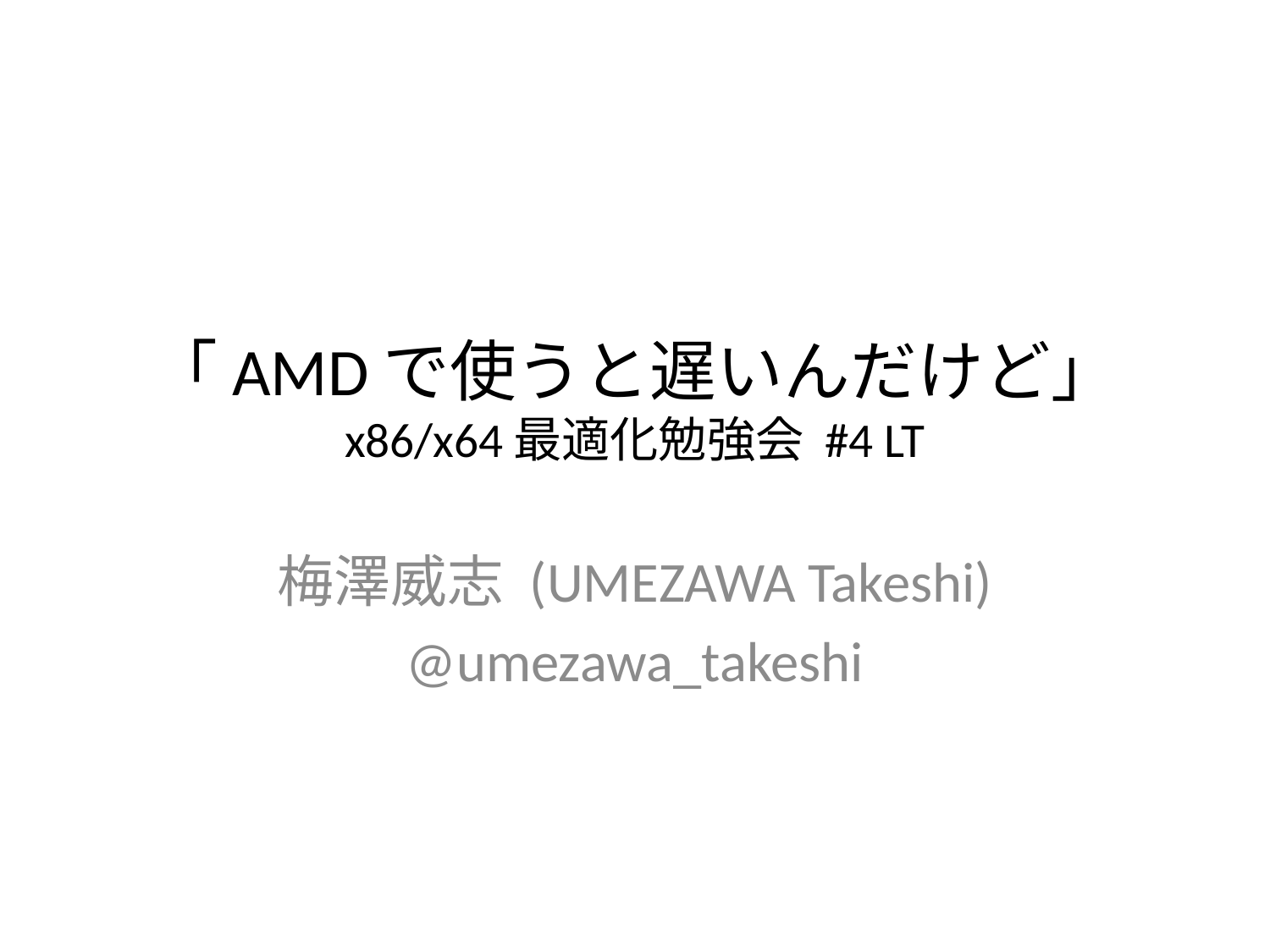

# 「AMDで使うと遅いんだけど」 x86/x64最適化勉強会 #4 LT
梅澤威志 (UMEZAWA Takeshi)
@umezawa_takeshi